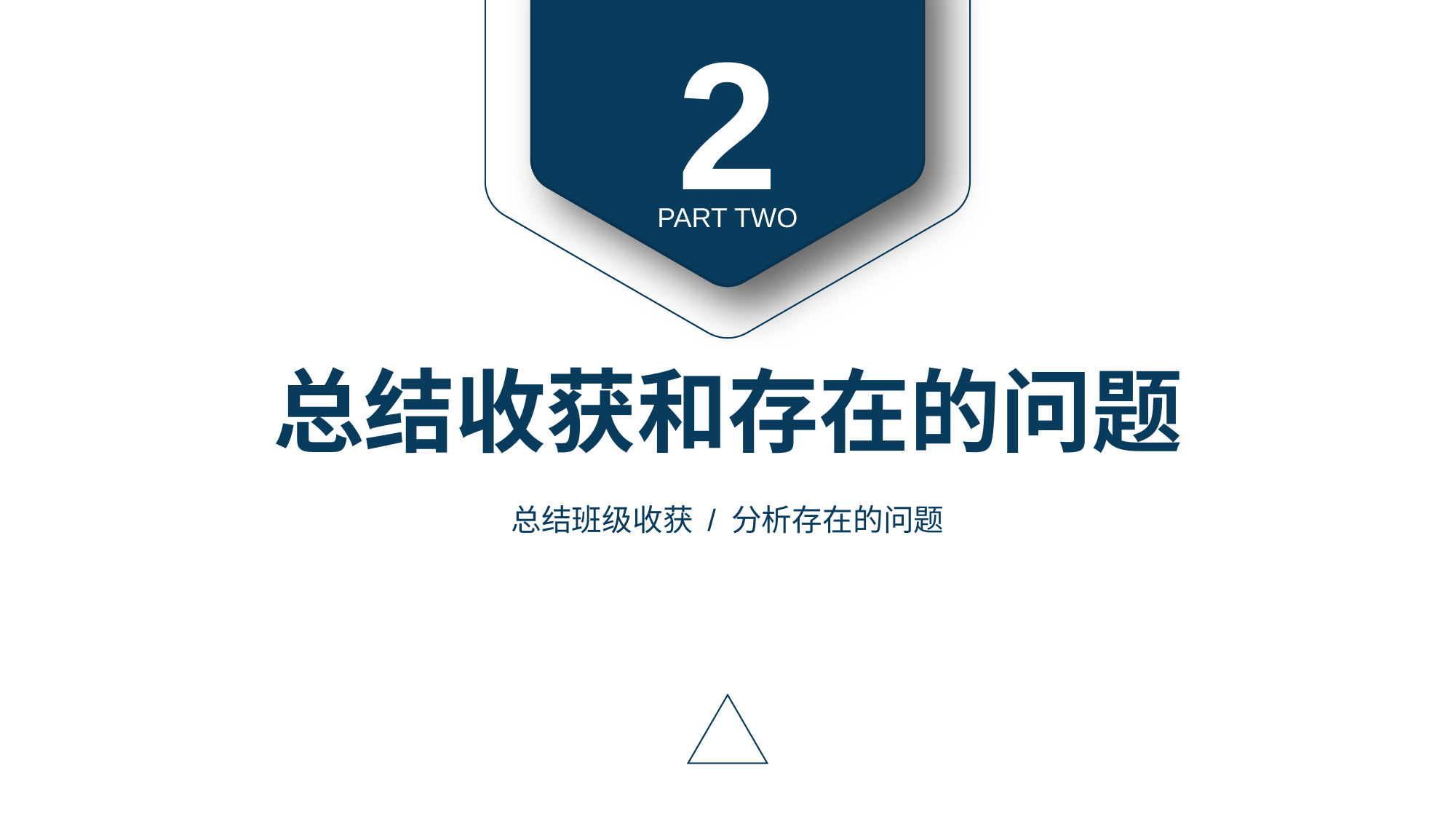

2
PART TWO
总结收获和存在的问题

总结班级收获 / 分析存在的问题